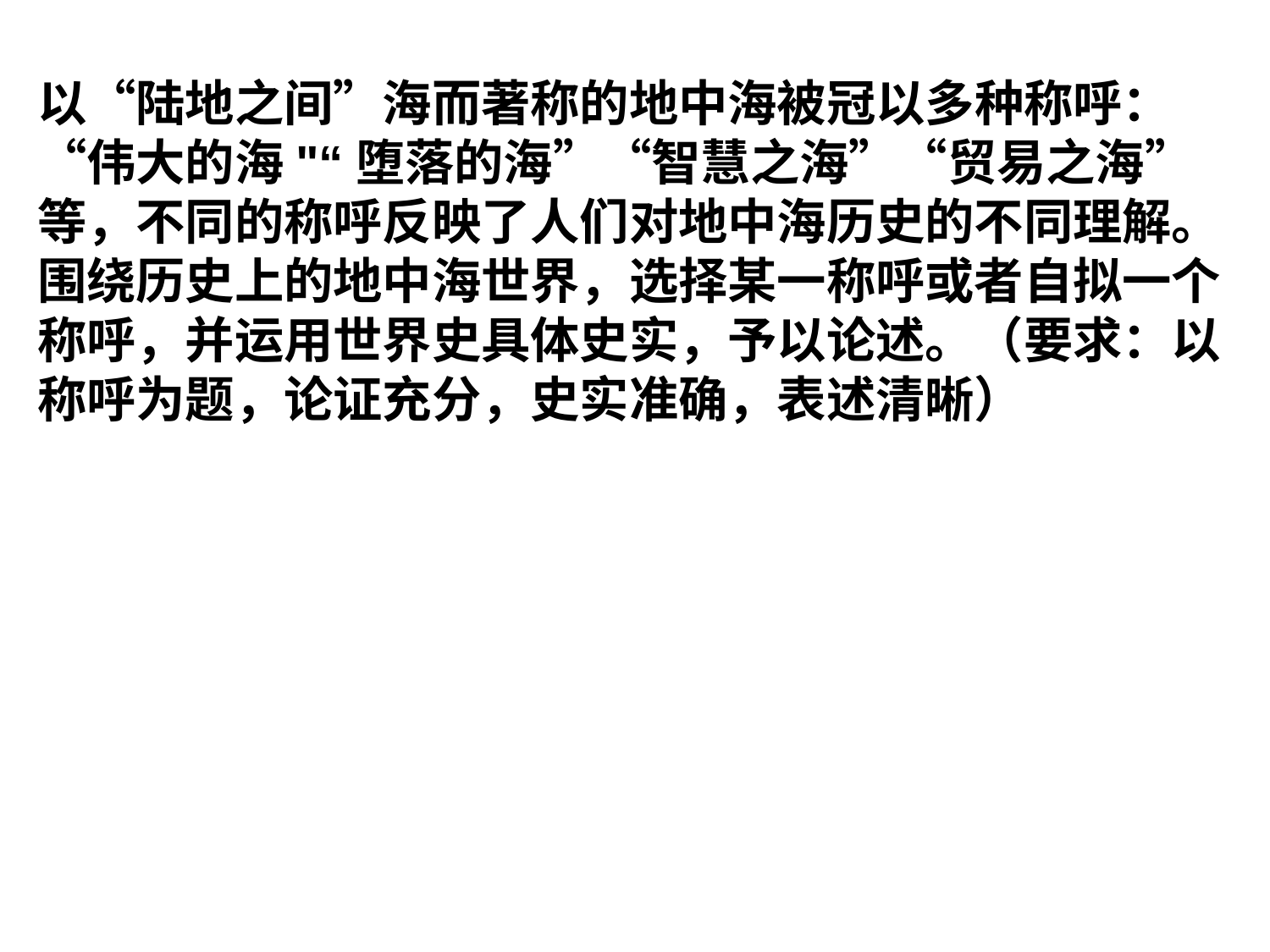

以“陆地之间”海而著称的地中海被冠以多种称呼：“伟大的海"“堕落的海”“智慧之海”“贸易之海”等，不同的称呼反映了人们对地中海历史的不同理解。
围绕历史上的地中海世界，选择某一称呼或者自拟一个称呼，并运用世界史具体史实，予以论述。（要求：以称呼为题，论证充分，史实准确，表述清晰）